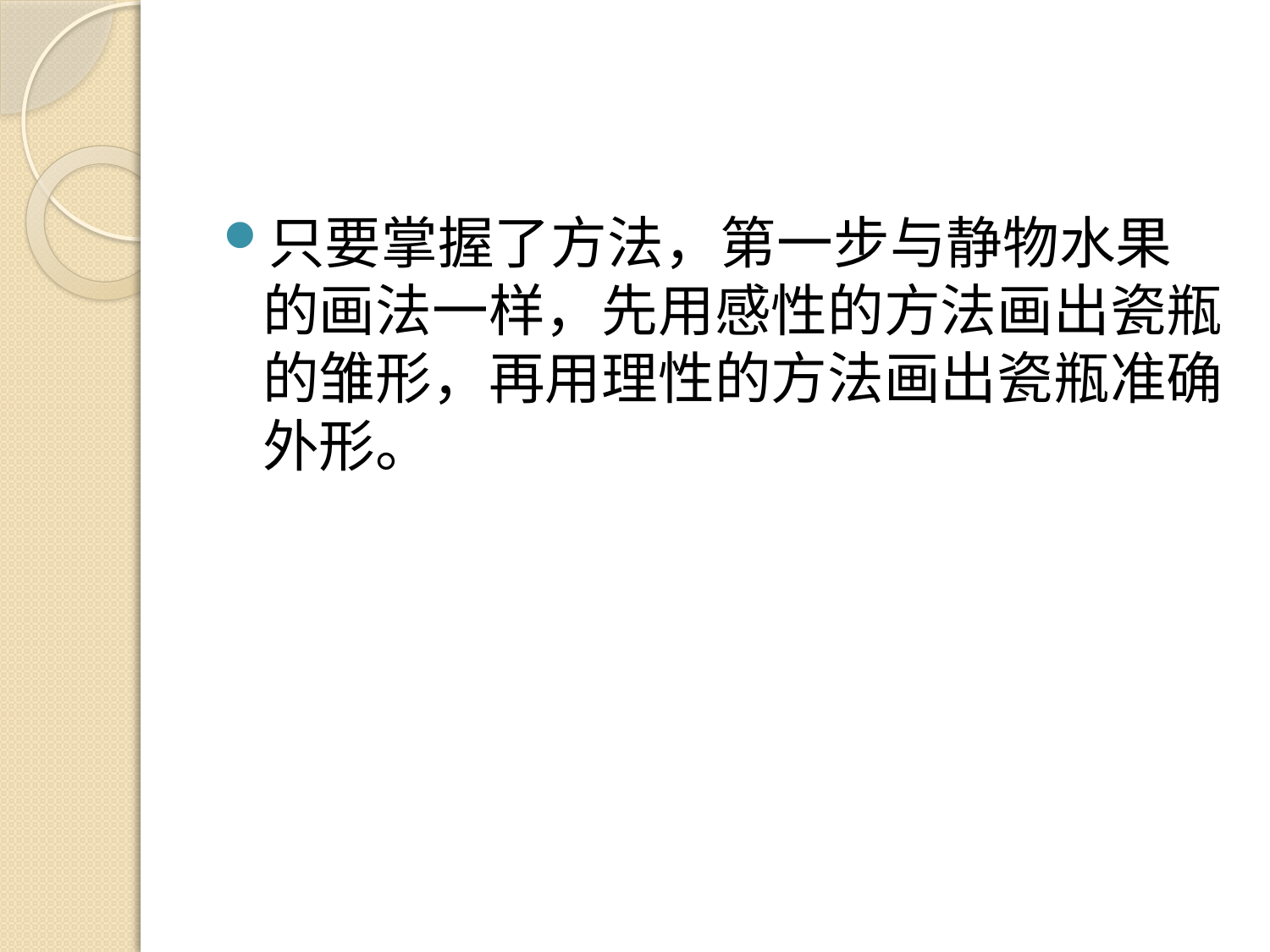

#
只要掌握了方法，第一步与静物水果的画法一样，先用感性的方法画出瓷瓶的雏形，再用理性的方法画出瓷瓶准确外形。